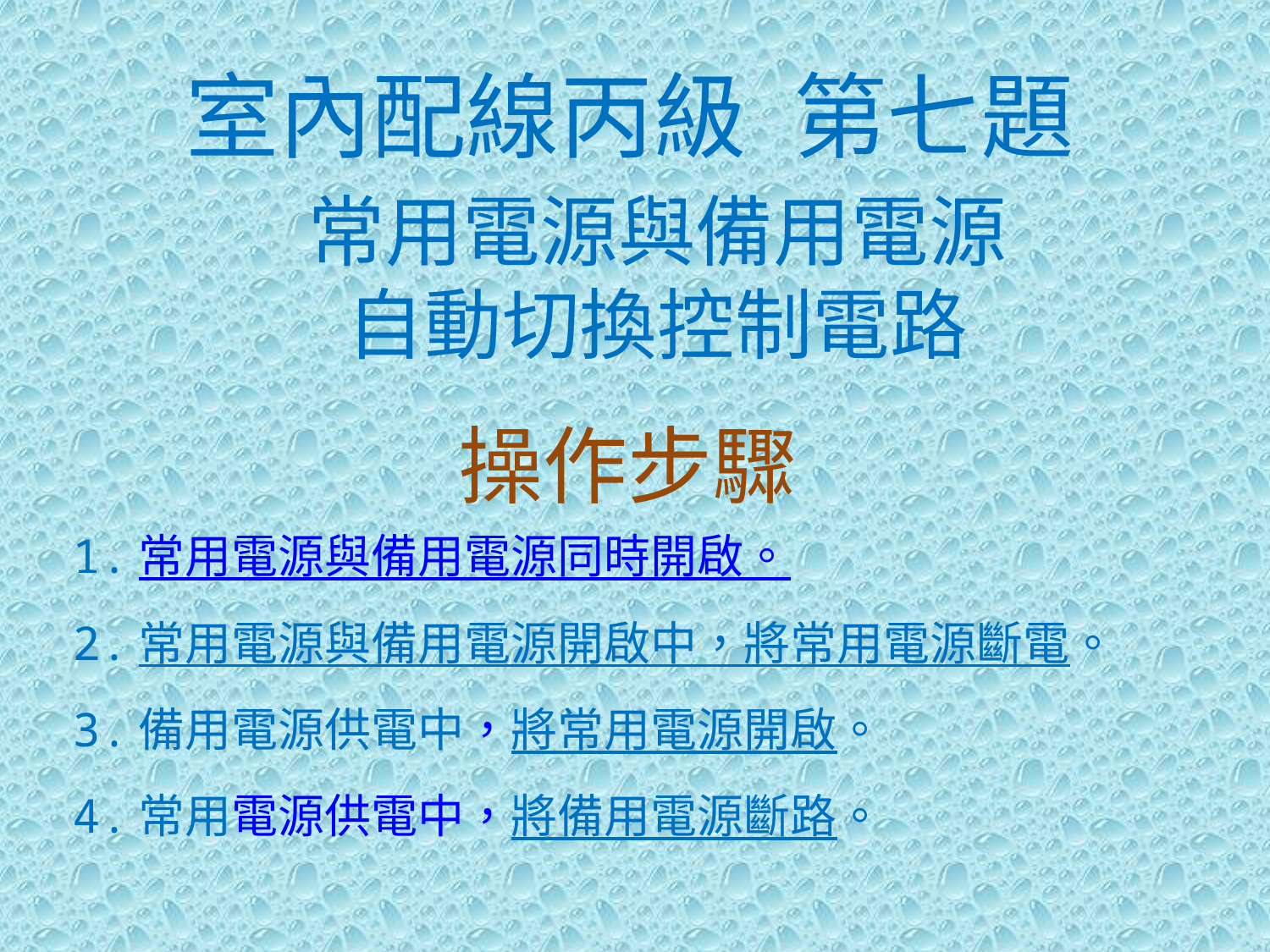

室內配線丙級 第七題
常用電源與備用電源
自動切換控制電路
操作步驟
1.常用電源與備用電源同時開啟。
2.常用電源與備用電源開啟中，將常用電源斷電。
3.備用電源供電中，將常用電源開啟。
4.常用電源供電中，將備用電源斷路。